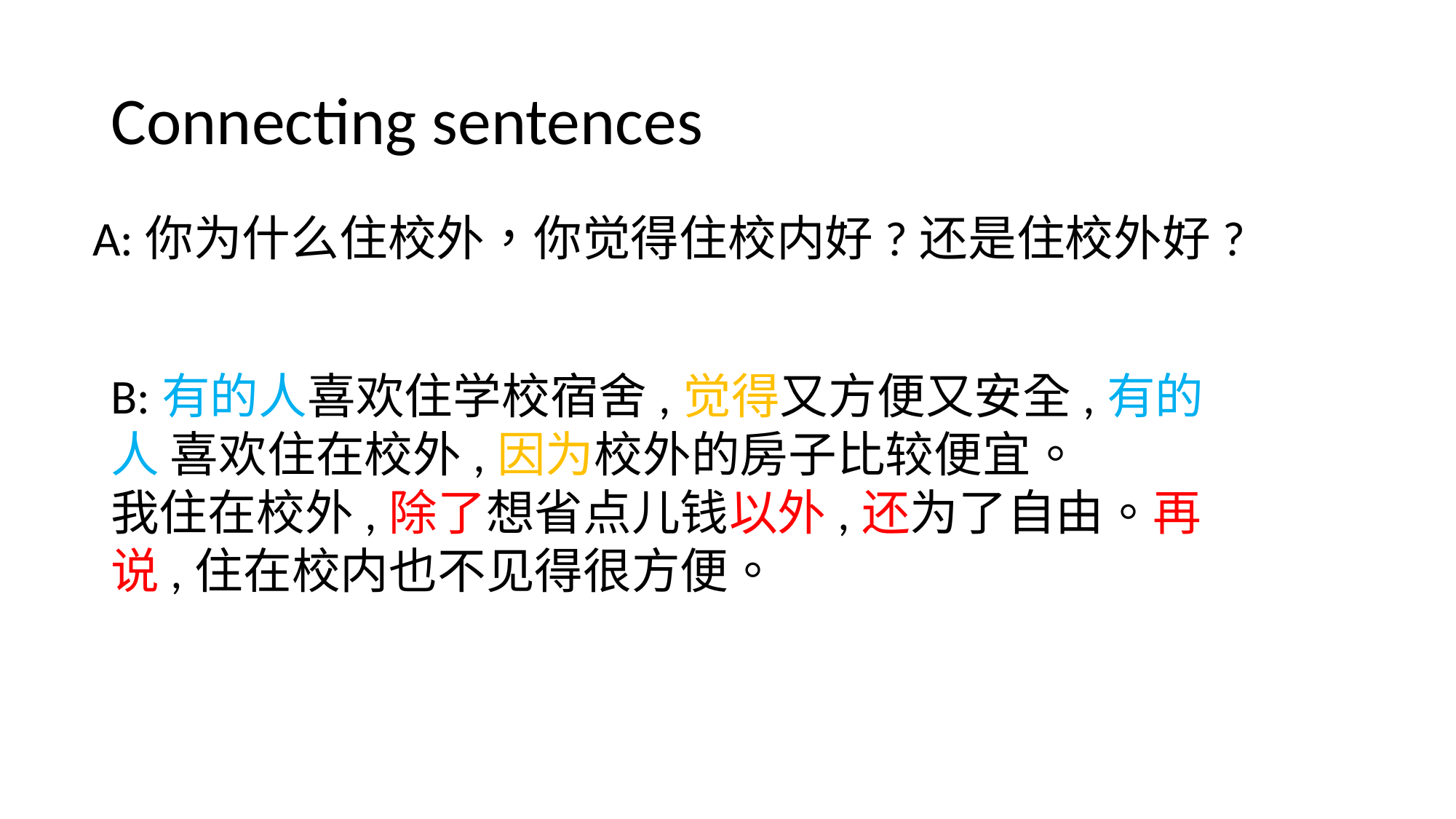

# Connecting sentences
A:你为什么住校外，你觉得住校内好?还是住校外好?
B:有的人喜欢住学校宿舍,觉得又方便又安全,有的人 喜欢住在校外,因为校外的房子比较便宜。
我住在校外,除了想省点儿钱以外,还为了自由。再说,住在校内也不见得很方便。